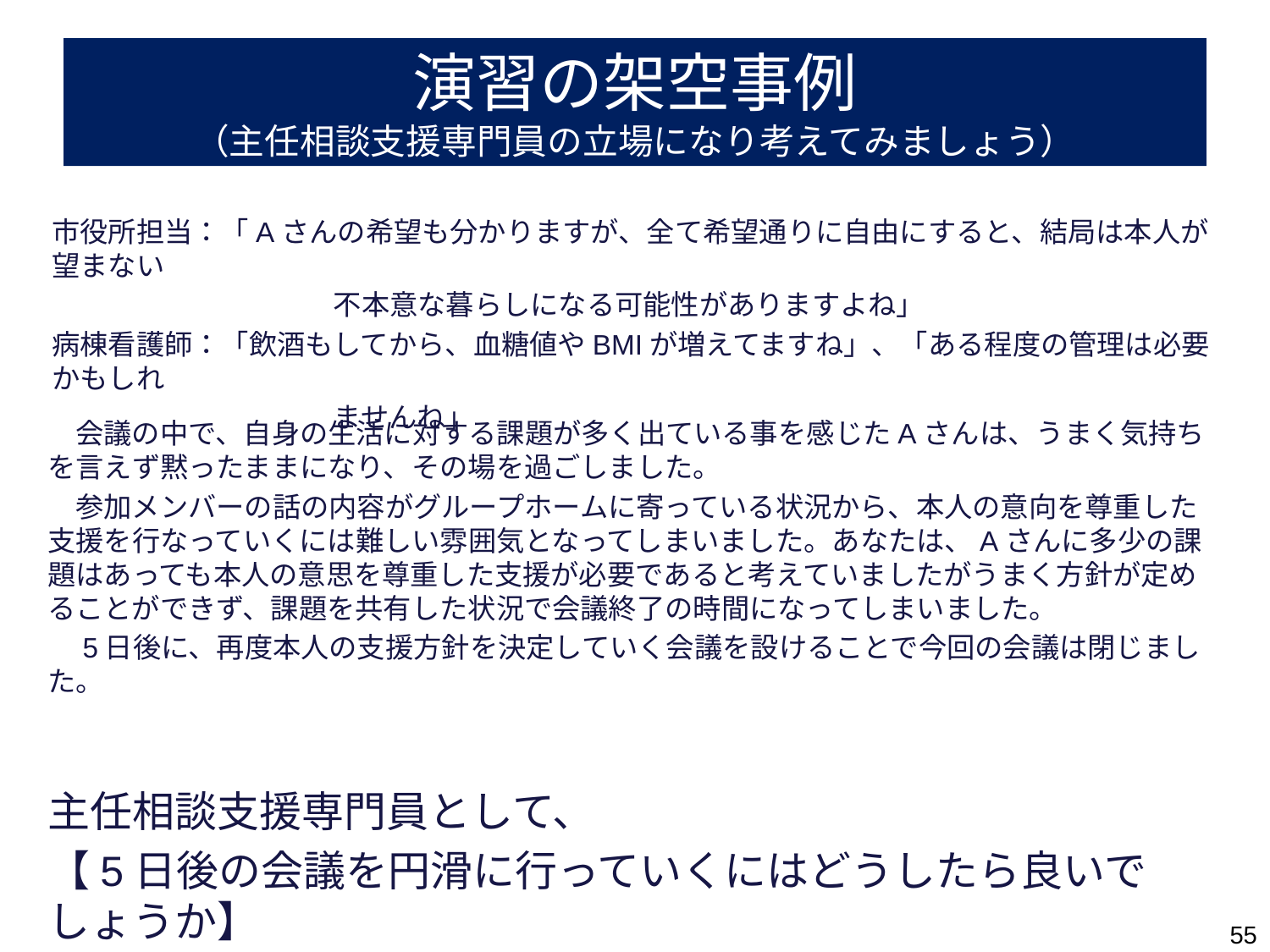

# 演習の架空事例 （主任相談支援専門員の立場になり考えてみましょう）

市役所担当：「Aさんの希望も分かりますが、全て希望通りに自由にすると、結局は本人が望まない
　　　　　　　　　　不本意な暮らしになる可能性がありますよね」
病棟看護師：「飲酒もしてから、血糖値やBMIが増えてますね」、「ある程度の管理は必要かもしれ
　　　　　　　　　　ませんね」
　会議の中で、自身の生活に対する課題が多く出ている事を感じたAさんは、うまく気持ちを言えず黙ったままになり、その場を過ごしました。
　参加メンバーの話の内容がグループホームに寄っている状況から、本人の意向を尊重した支援を行なっていくには難しい雰囲気となってしまいました。あなたは、Aさんに多少の課題はあっても本人の意思を尊重した支援が必要であると考えていましたがうまく方針が定めることができず、課題を共有した状況で会議終了の時間になってしまいました。
　5日後に、再度本人の支援方針を決定していく会議を設けることで今回の会議は閉じました。

主任相談支援専門員として、
【5日後の会議を円滑に行っていくにはどうしたら良いでしょうか】
55